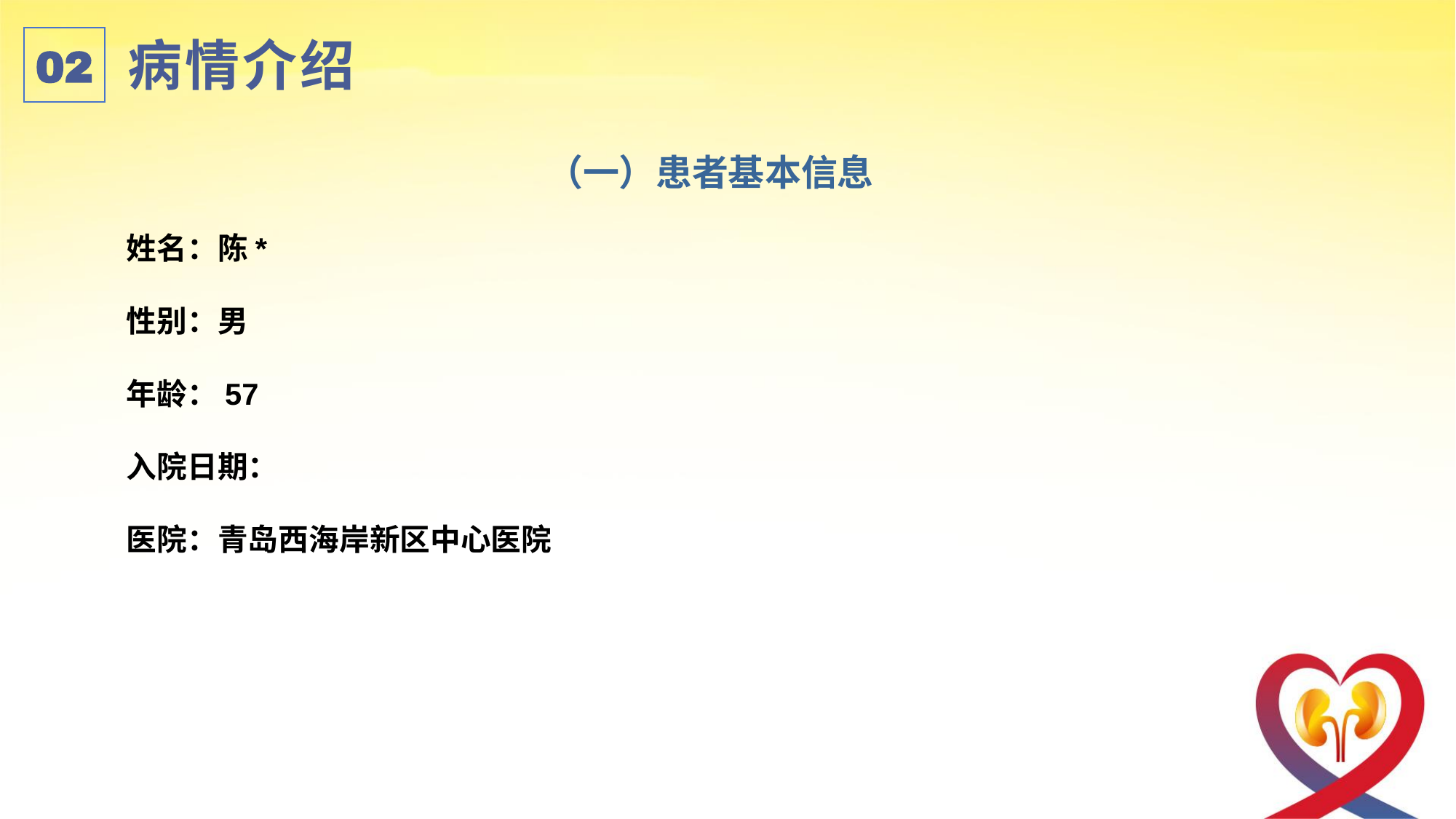

病情介绍
02
（一）患者基本信息
姓名：陈*
性别：男
年龄：57
入院日期：
医院：青岛西海岸新区中心医院